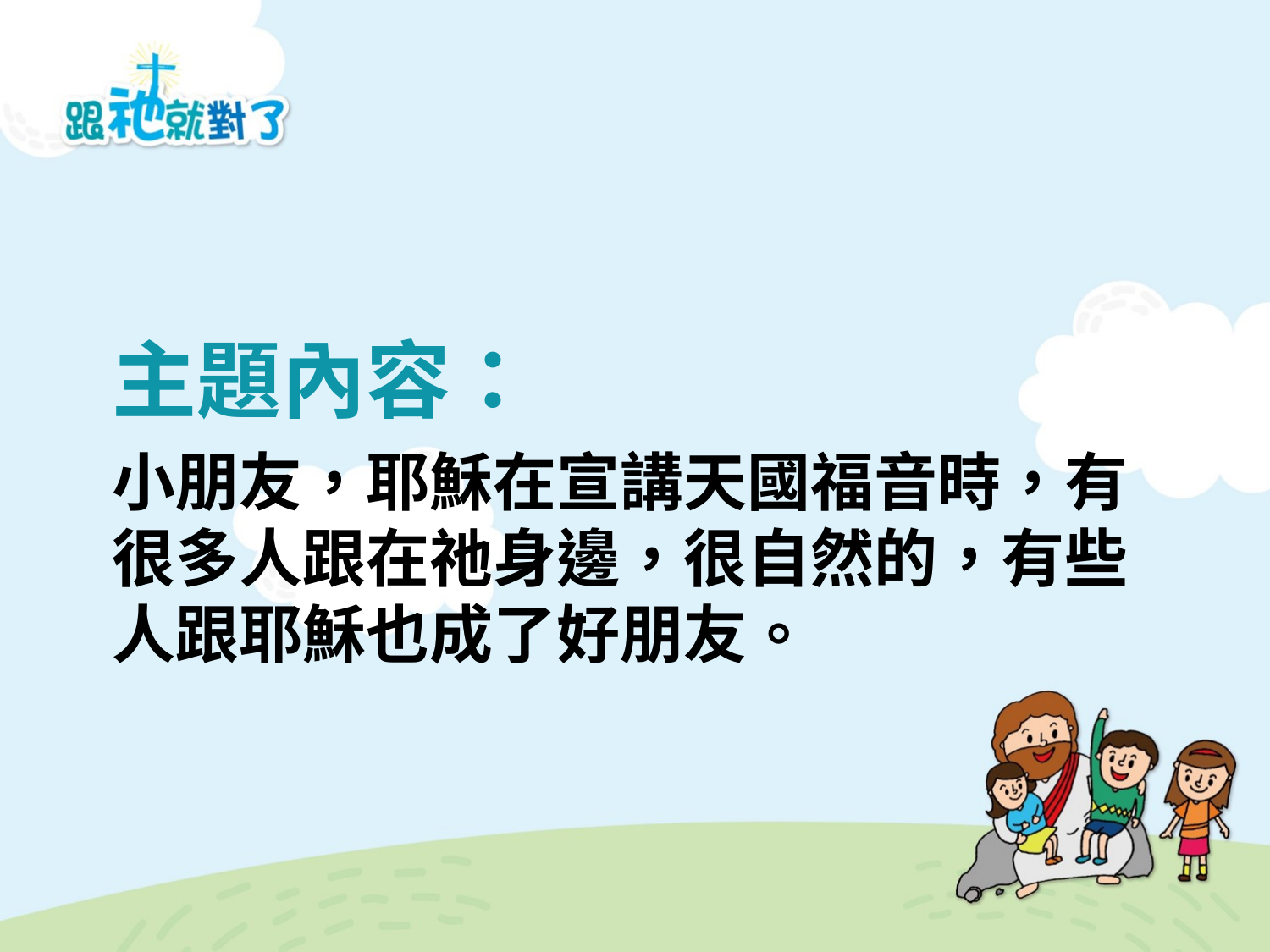

主題內容：
小朋友，耶穌在宣講天國福音時，有很多人跟在祂身邊，很自然的，有些人跟耶穌也成了好朋友。